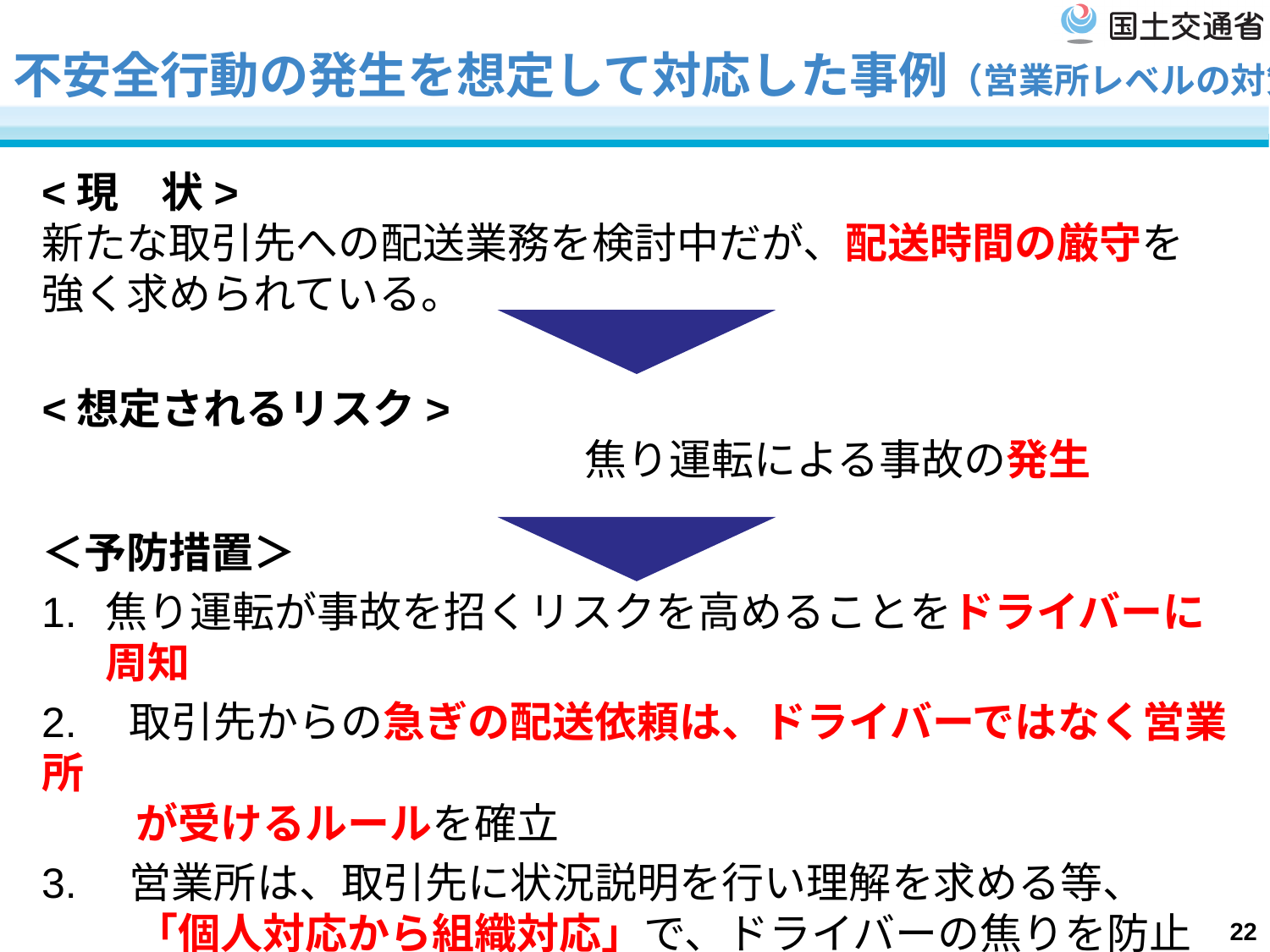

# 不安全行動の発生を想定して対応した事例（営業所レベルの対策）
<現　状>
新たな取引先への配送業務を検討中だが、配送時間の厳守を強く求められている。

<想定されるリスク>
　　　　　　　　　　　　　　焦り運転による事故の発生

＜予防措置＞

焦り運転が事故を招くリスクを高めることをドライバーに周知

2.　取引先からの急ぎの配送依頼は、ドライバーではなく営業所
　　 が受けるルールを確立

3.　営業所は、取引先に状況説明を行い理解を求める等、
　　 「個人対応から組織対応」で、ドライバーの焦りを防止
22